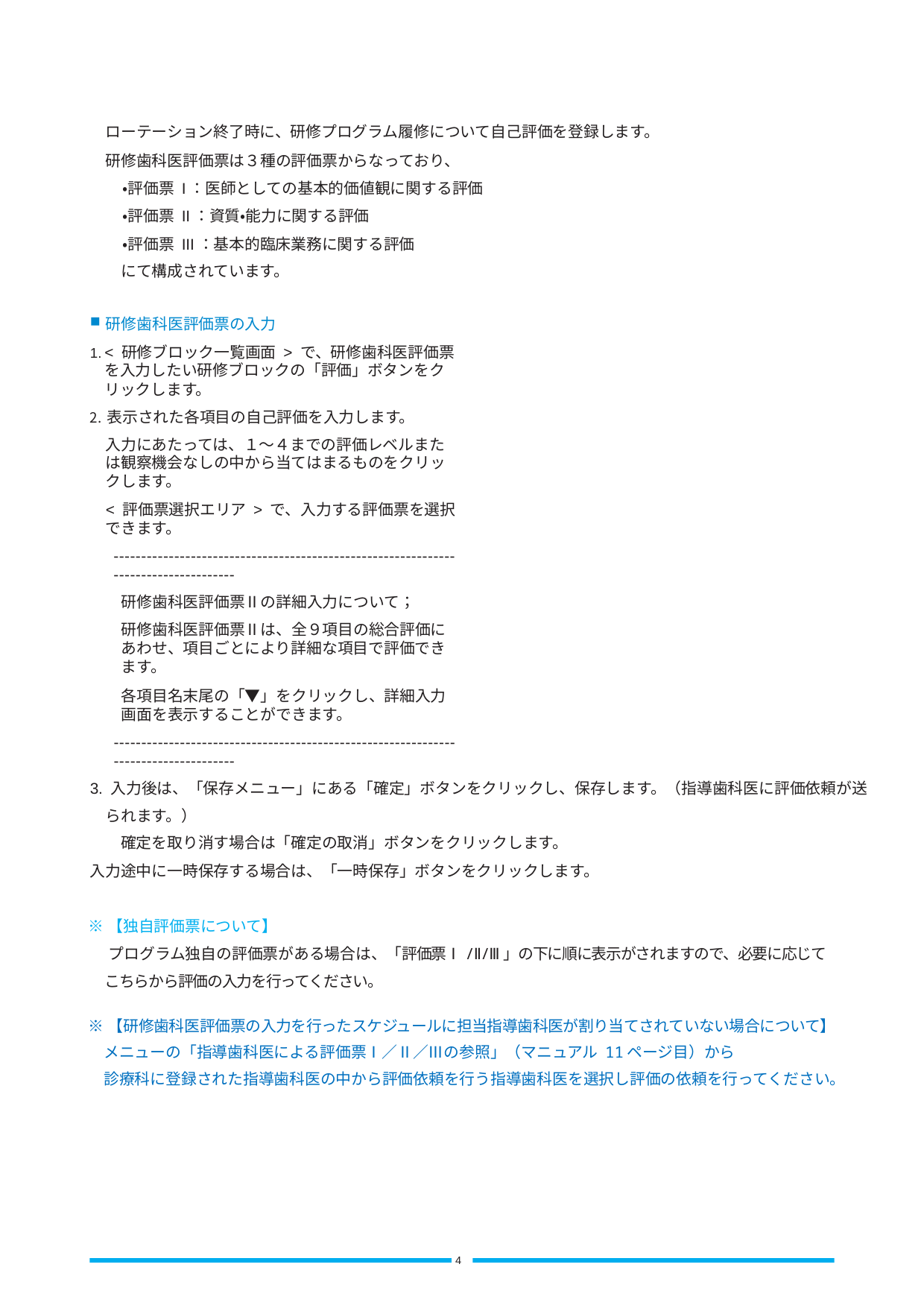

ローテーション終了時に、研修プログラム履修について自己評価を登録します。
研修歯科医評価票は３種の評価票からなっており、
・評価票 I：医師としての基本的価値観に関する評価
・評価票 II：資質・能力に関する評価
・評価票 III：基本的臨床業務に関する評価 　　　にて構成されています。

研修歯科医評価票の入力
< 研修ブロック一覧画面 > で、研修歯科医評価票を入力したい研修ブロックの「評価」ボタンをクリックします。
表示された各項目の自己評価を入力します。
入力にあたっては、１〜４までの評価レベルまたは観察機会なしの中から当てはまるものをクリックします。
< 評価票選択エリア > で、入力する評価票を選択できます。
------------------------------------------------------------------------------------
研修歯科医評価票Ⅱの詳細入力について；
研修歯科医評価票Ⅱは、全９項目の総合評価にあわせ、項目ごとにより詳細な項目で評価できます。
各項目名末尾の「▼」をクリックし、詳細入力画面を表示することができます。
------------------------------------------------------------------------------------
3. 入力後は、「保存メニュー」にある「確定」ボタンをクリックし、保存します。（指導歯科医に評価依頼が送られます。）
　　確定を取り消す場合は「確定の取消」ボタンをクリックします。
入力途中に一時保存する場合は、「一時保存」ボタンをクリックします。

※【独自評価票について】
	プログラム独自の評価票がある場合は、「評価票Ⅰ/Ⅱ/Ⅲ」の下に順に表示がされますので、必要に応じて
　こちらから評価の入力を行ってください。

※【研修歯科医評価票の入力を行ったスケジュールに担当指導歯科医が割り当てされていない場合について】
　メニューの「指導歯科医による評価票Ⅰ／Ⅱ／Ⅲの参照」（マニュアル 11ページ目）から
　診療科に登録された指導歯科医の中から評価依頼を行う指導歯科医を選択し評価の依頼を行ってください。
4